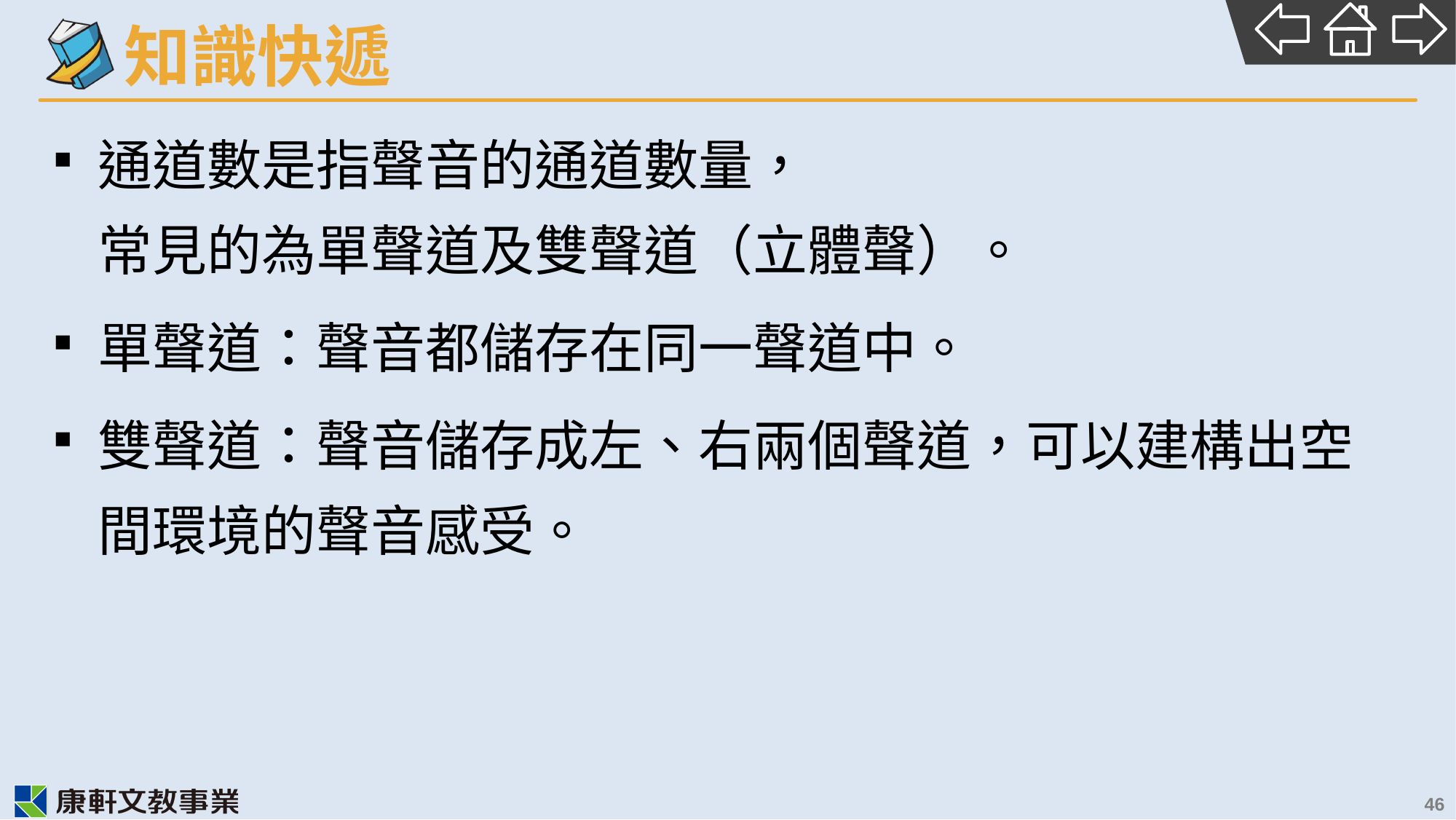

通道數是指聲音的通道數量，
常見的為單聲道及雙聲道（立體聲）。
單聲道：聲音都儲存在同一聲道中。
雙聲道：聲音儲存成左、右兩個聲道，可以建構出空間環境的聲音感受。
46